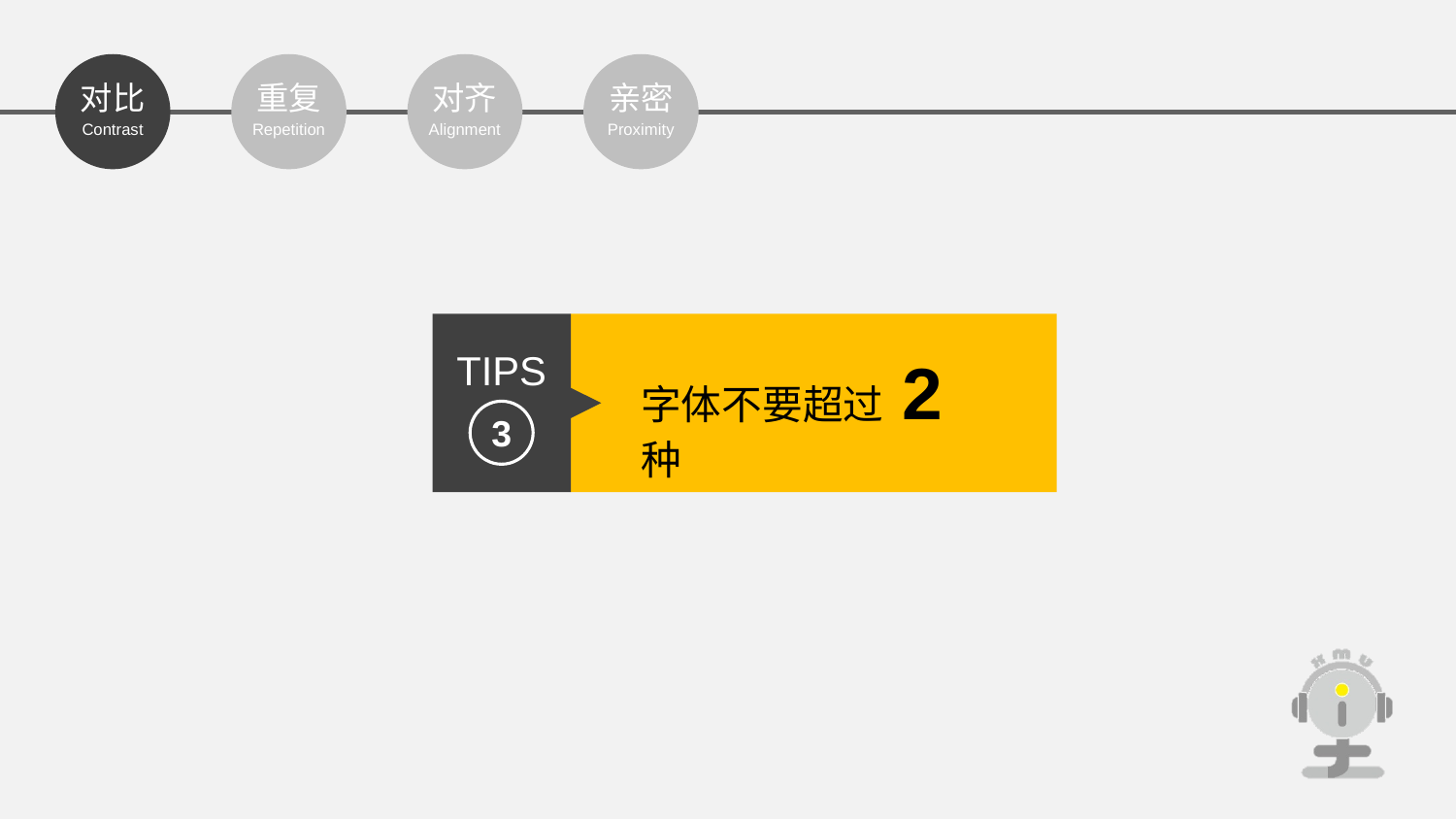

对比
Contrast

重复
Repetition

对齐
Alignment

亲密
Proximity

TIPS
字体不要超过 2 种

3